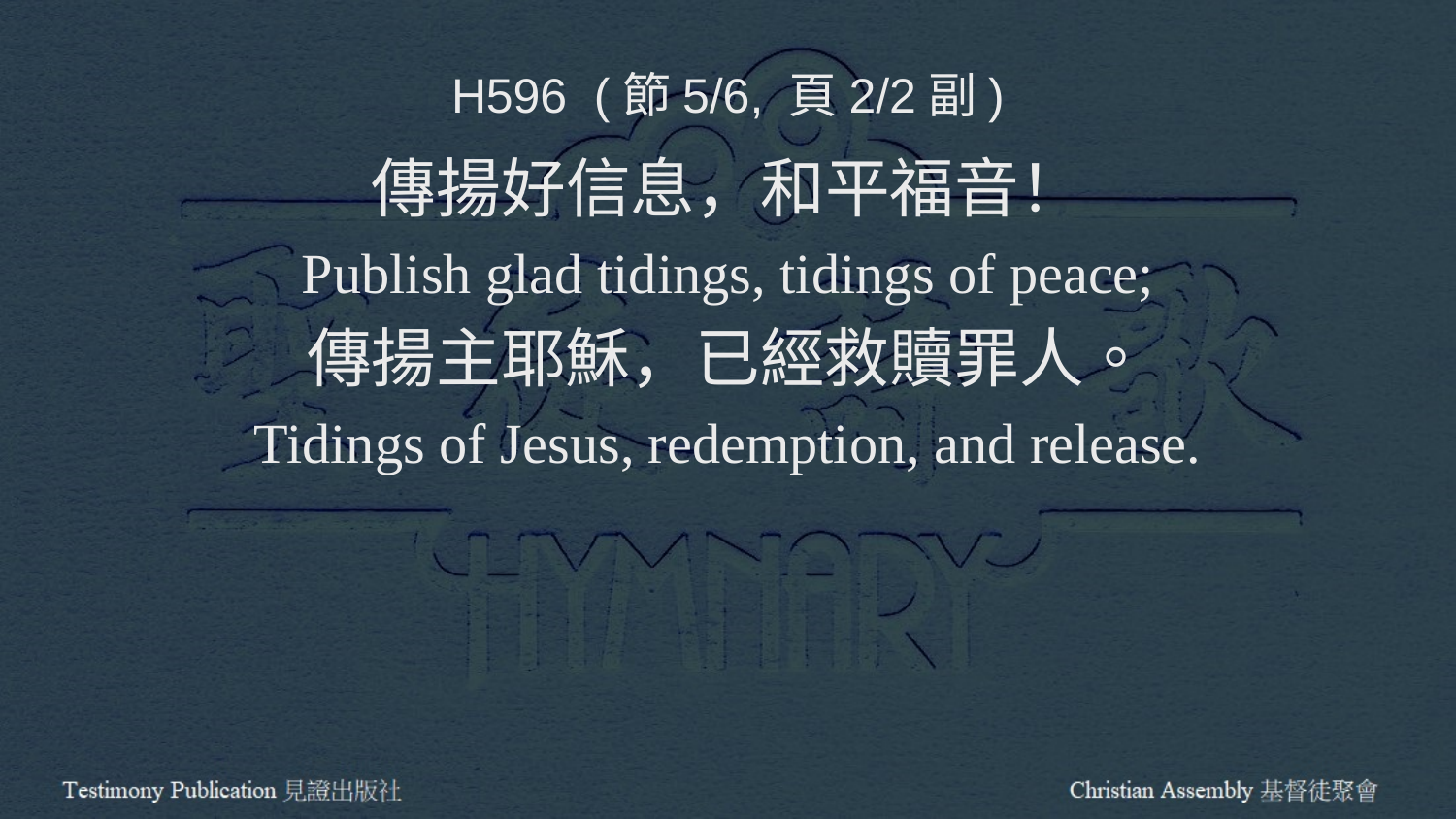

H596  (節5/6, 頁2/2副)
傳揚好信息，和平福音！
Publish glad tidings, tidings of peace;
傳揚主耶穌，已經救贖罪人。
Tidings of Jesus, redemption, and release.